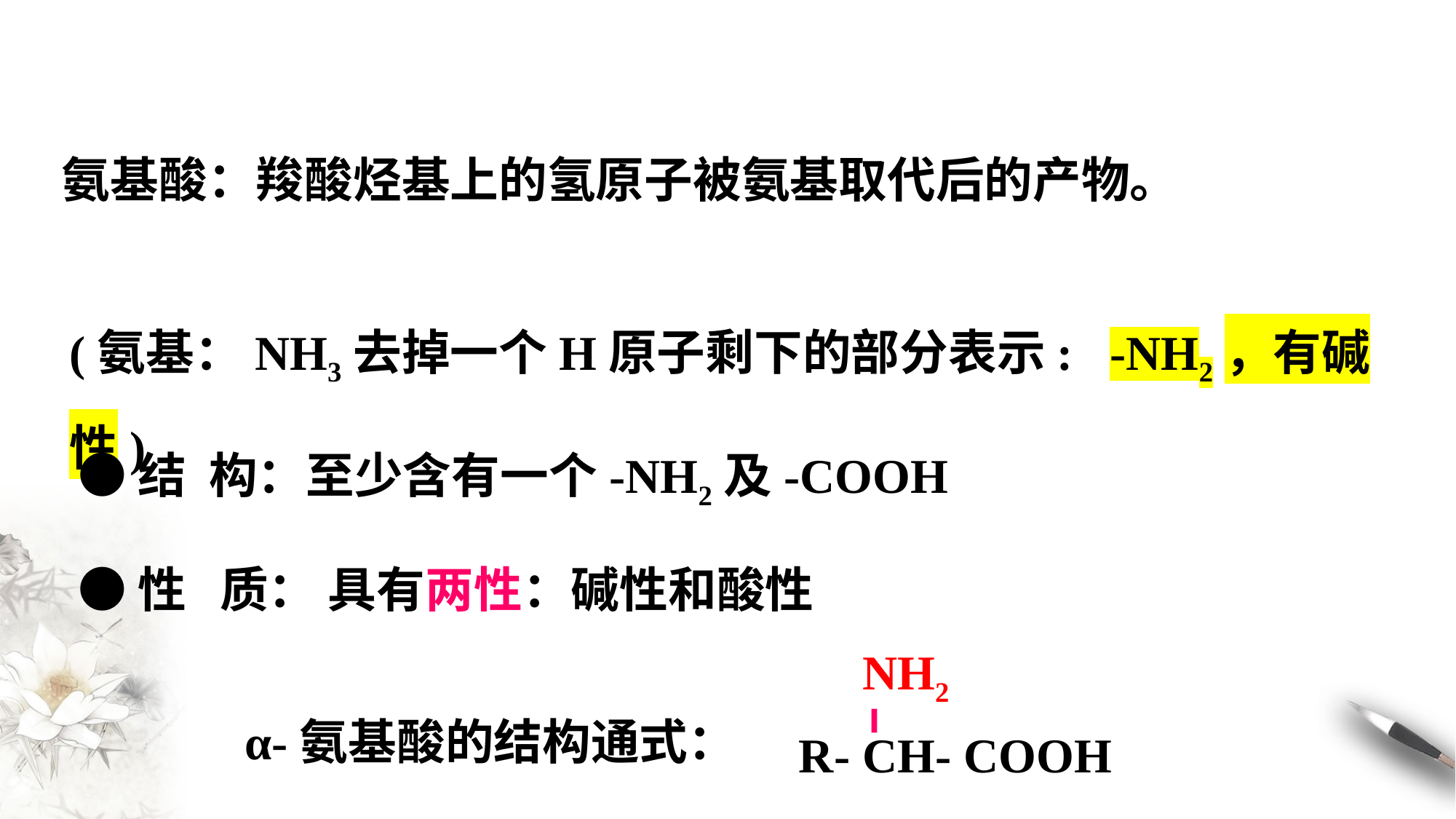

氨基酸：羧酸烃基上的氢原子被氨基取代后的产物。
(氨基：NH3去掉一个H原子剩下的部分表示:   -NH2，有碱性)
●结  构：至少含有一个-NH2及-COOH
●性   质： 具有两性：碱性和酸性
NH2

R- CH- COOH
α-氨基酸的结构通式：